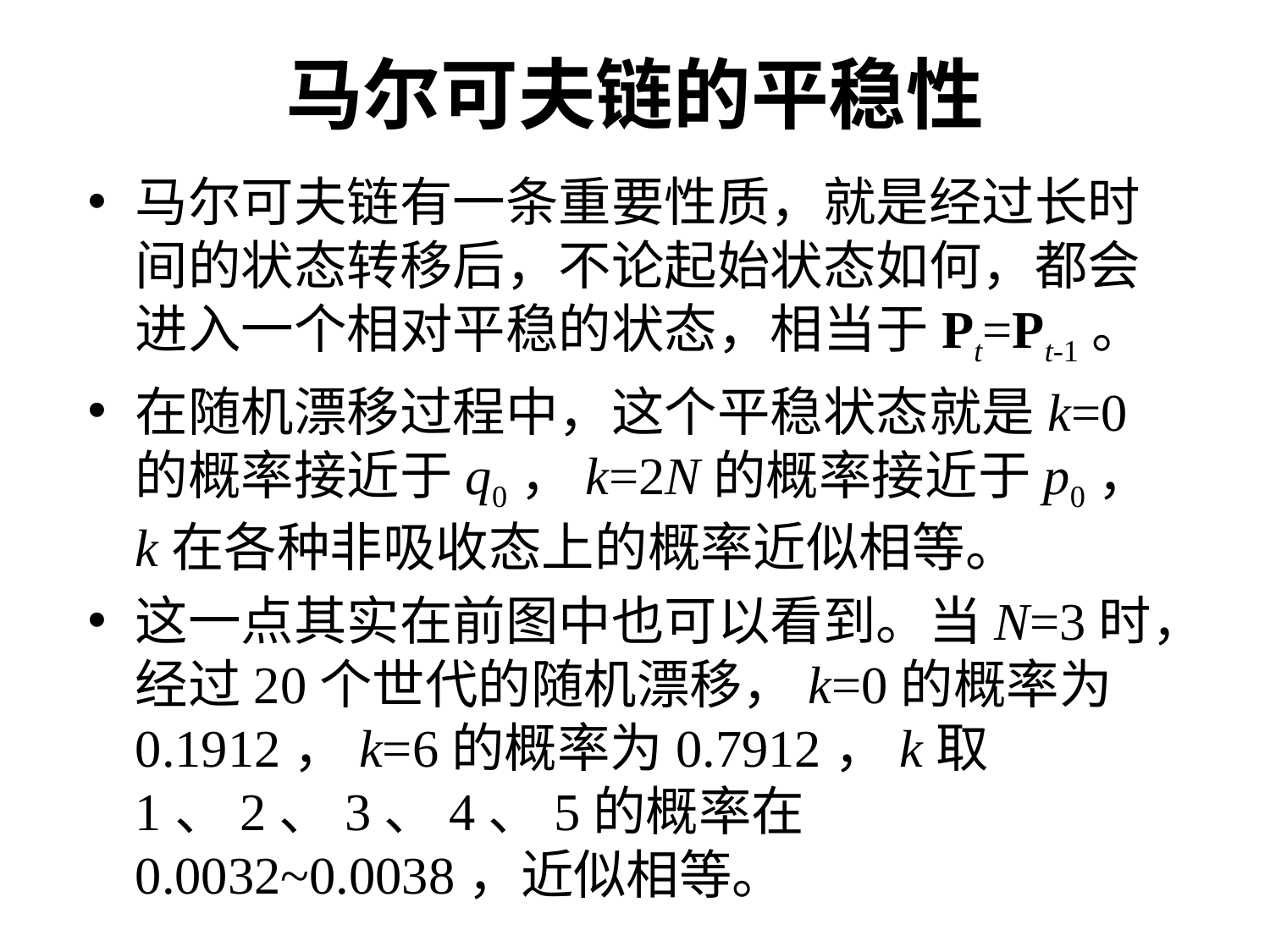

# 马尔可夫链的平稳性
马尔可夫链有一条重要性质，就是经过长时间的状态转移后，不论起始状态如何，都会进入一个相对平稳的状态，相当于Pt=Pt-1。
在随机漂移过程中，这个平稳状态就是k=0的概率接近于q0，k=2N的概率接近于p0，k在各种非吸收态上的概率近似相等。
这一点其实在前图中也可以看到。当N=3时，经过20个世代的随机漂移，k=0的概率为0.1912，k=6的概率为0.7912，k取1、2、3、4、5的概率在0.0032~0.0038，近似相等。